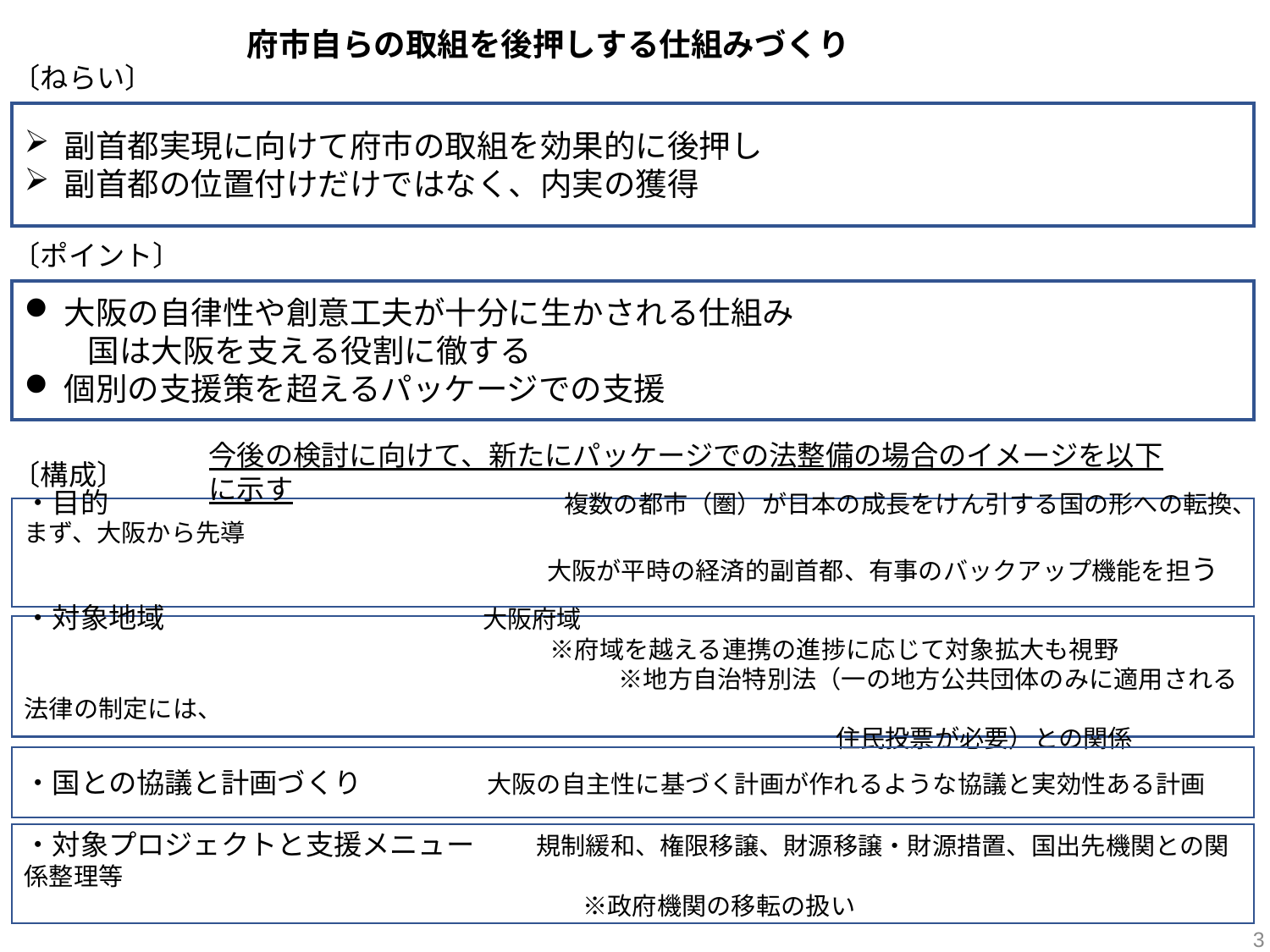

府市自らの取組を後押しする仕組みづくり

〔ねらい〕
副首都実現に向けて府市の取組を効果的に後押し
副首都の位置付けだけではなく、内実の獲得
〔ポイント〕
大阪の自律性や創意工夫が十分に生かされる仕組み
　　国は大阪を支える役割に徹する
個別の支援策を超えるパッケージでの支援
今後の検討に向けて、新たにパッケージでの法整備の場合のイメージを以下に示す
〔構成〕
・目的　　　　　　　　　　　　　　　  　  複数の都市（圏）が日本の成長をけん引する国の形への転換、まず、大阪から先導
　　　　　　　　　　　　　　　　　　　           大阪が平時の経済的副首都、有事のバックアップ機能を担う
・対象地域　　　　　　　　　              大阪府域
　　　　　　　　　　　　　　　　　　　          ※府域を越える連携の進捗に応じて対象拡大も視野
　　　　　　　　　　　　　　　　　　　　　　　　※地方自治特別法（一の地方公共団体のみに適用される法律の制定には、
						　　住民投票が必要）との関係
・国との協議と計画づくり　　       　　大阪の自主性に基づく計画が作れるような協議と実効性ある計画
・対象プロジェクトと支援メニュー　　　　　規制緩和、権限移譲、財源移譲・財源措置、国出先機関との関係整理等
       　　　　　　　　　　　　　　　　　　　　　※政府機関の移転の扱い
3